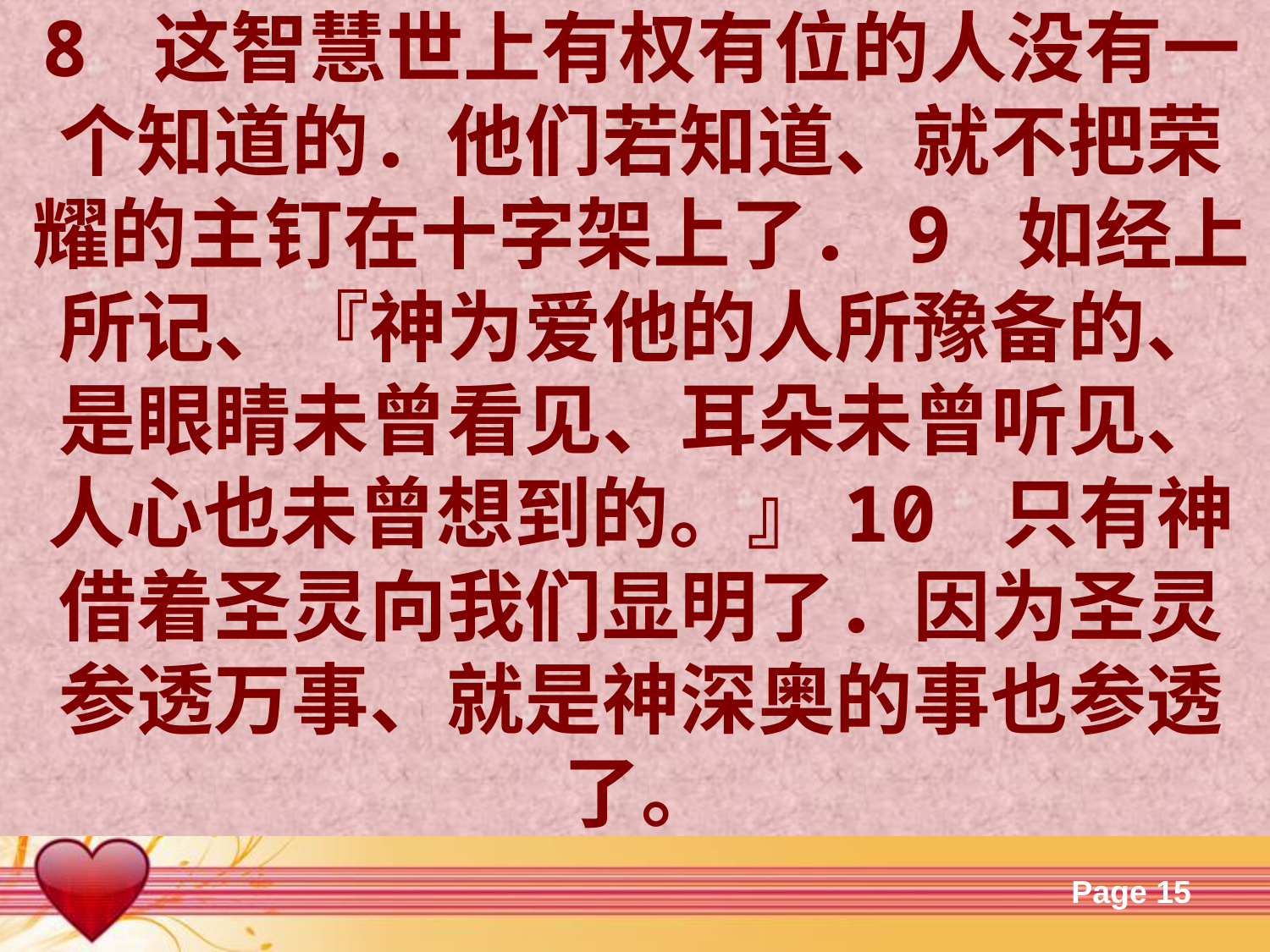

8 这智慧世上有权有位的人没有一个知道的．他们若知道、就不把荣耀的主钉在十字架上了．9 如经上所记、『神为爱他的人所豫备的、是眼睛未曾看见、耳朵未曾听见、人心也未曾想到的。』10 只有神借着圣灵向我们显明了．因为圣灵参透万事、就是神深奥的事也参透了。